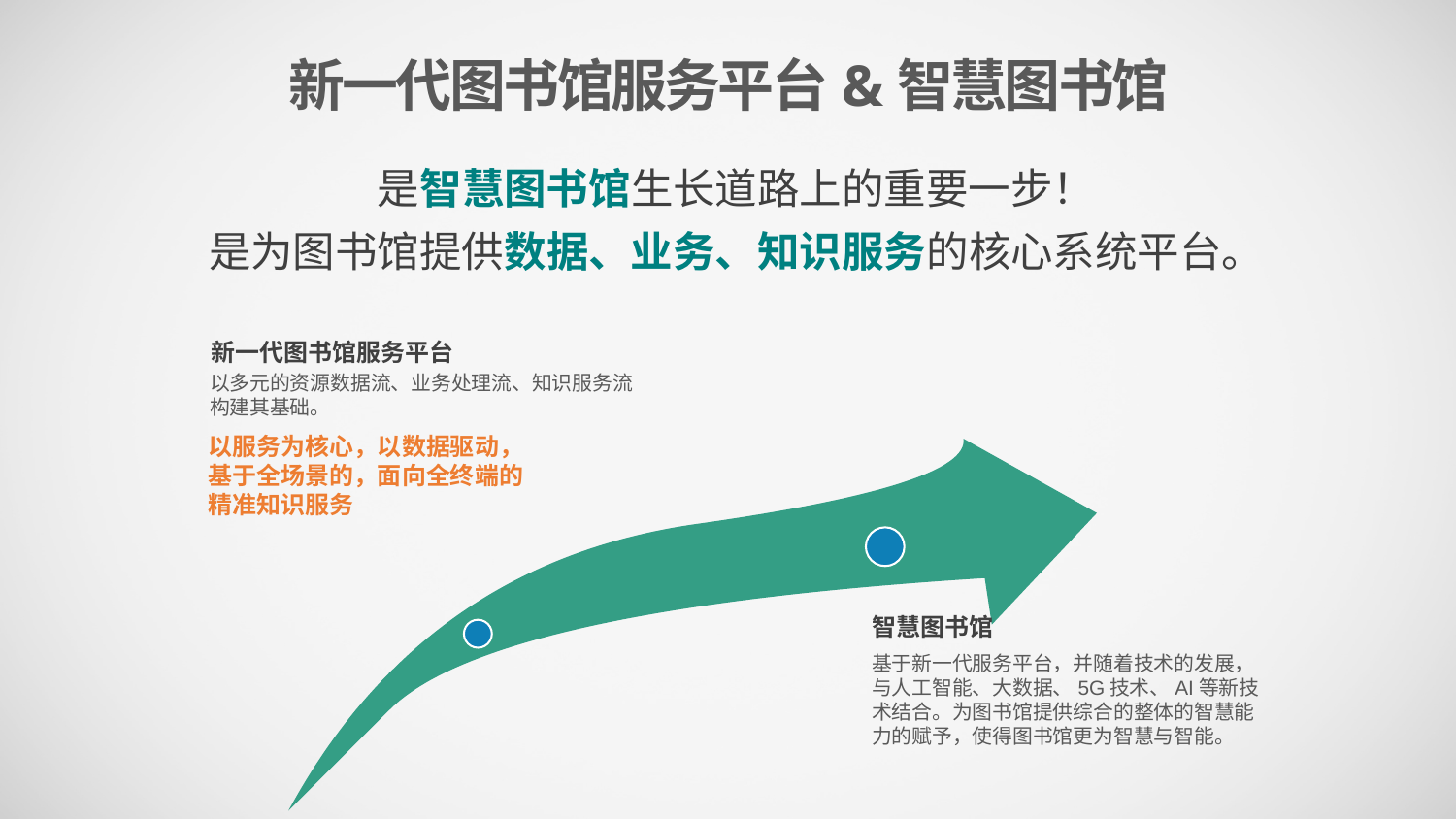

新一代图书馆服务平台&智慧图书馆
是智慧图书馆生长道路上的重要一步！
是为图书馆提供数据、业务、知识服务的核心系统平台。
新一代图书馆服务平台
以多元的资源数据流、业务处理流、知识服务流构建其基础。
以服务为核心，以数据驱动，
基于全场景的，面向全终端的
精准知识服务

智慧图书馆

基于新一代服务平台，并随着技术的发展，与人工智能、大数据、5G技术、AI等新技术结合。为图书馆提供综合的整体的智慧能力的赋予，使得图书馆更为智慧与智能。